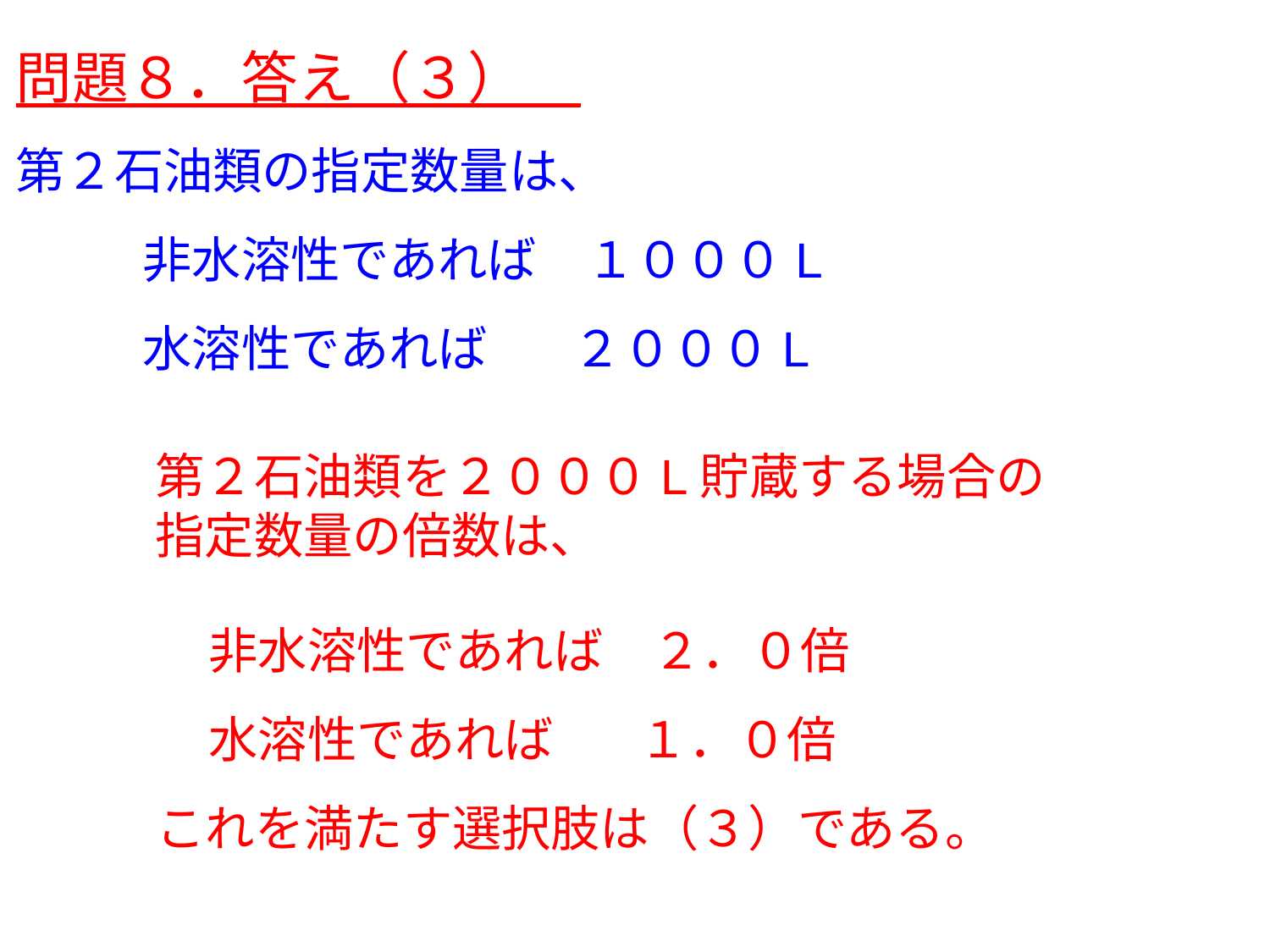

問題８．答え（３）
第２石油類の指定数量は、
	非水溶性であれば　１０００L
	水溶性であれば	　２０００L

第２石油類を２０００L貯蔵する場合の
指定数量の倍数は、
非水溶性であれば　２．０倍
水溶性であれば	　１．０倍
これを満たす選択肢は（３）である。